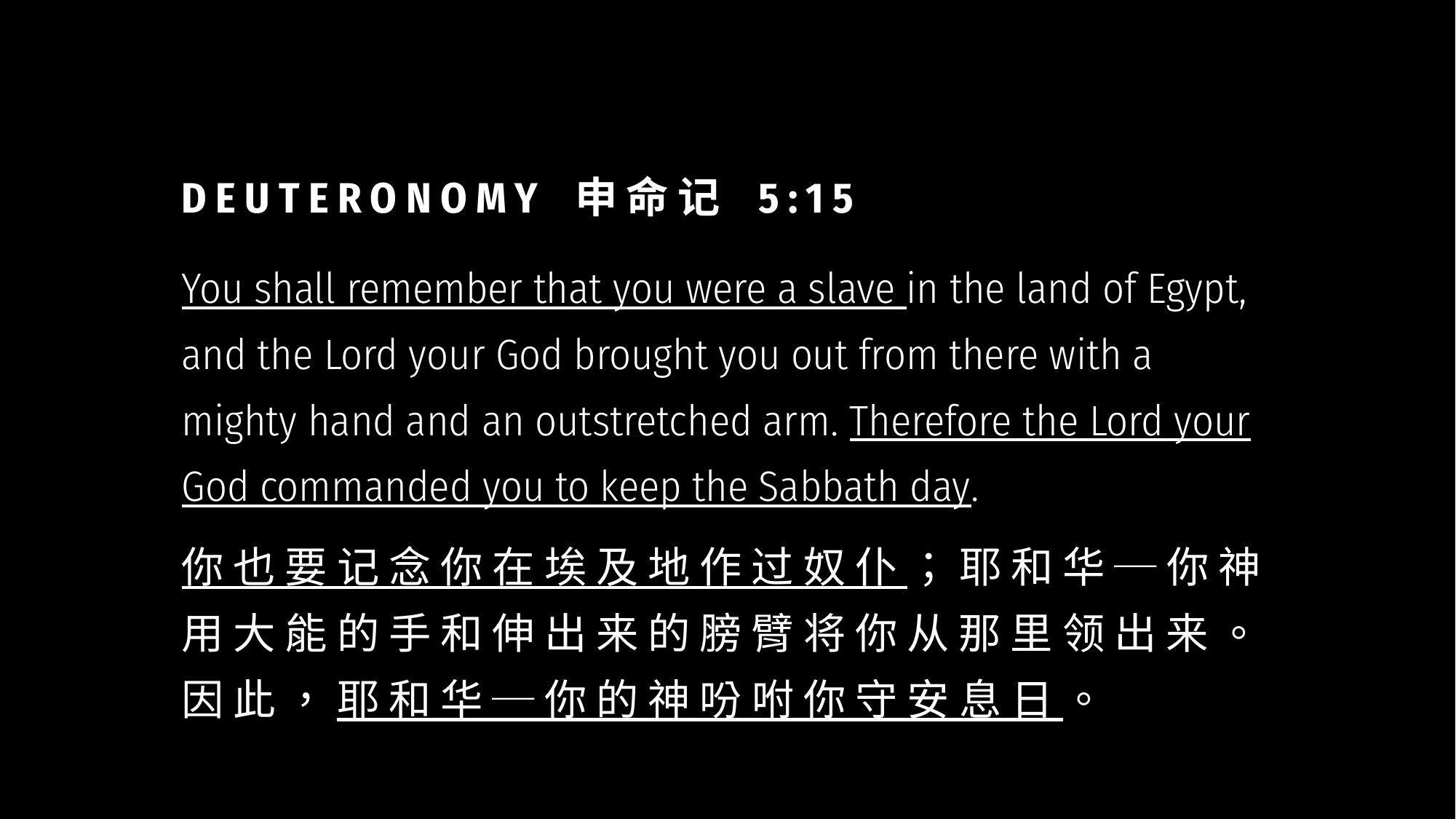

# Deuteronomy 申命记 5:15
You shall remember that you were a slave in the land of Egypt, and the Lord your God brought you out from there with a mighty hand and an outstretched arm. Therefore the Lord your God commanded you to keep the Sabbath day.
你 也 要 记 念 你 在 埃 及 地 作 过 奴 仆 ； 耶 和 华 ─ 你 神 用 大 能 的 手 和 伸 出 来 的 膀 臂 将 你 从 那 里 领 出 来 。 因 此 ， 耶 和 华 ─ 你 的 神 吩 咐 你 守 安 息 日 。